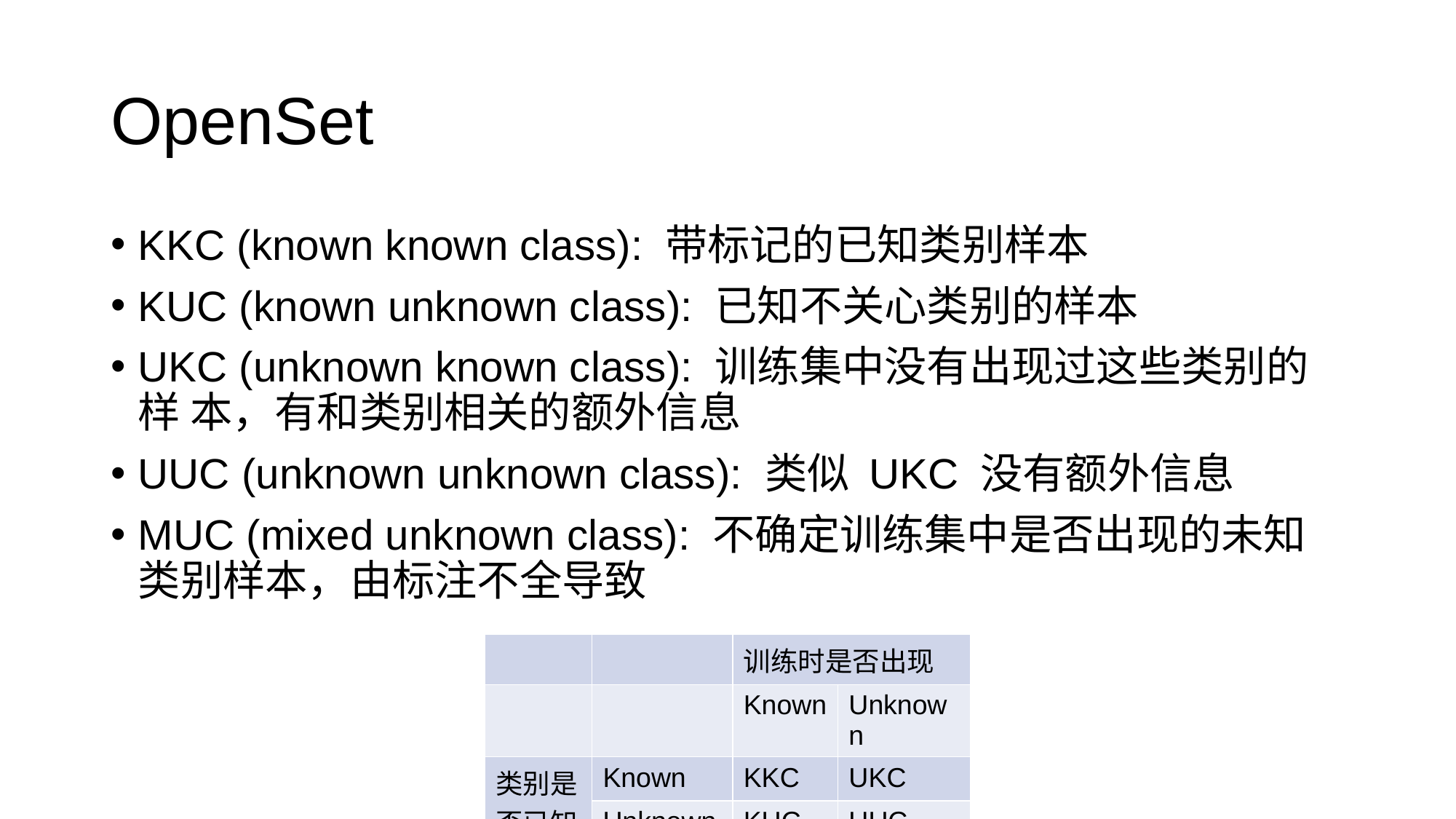

# OpenSet
KKC (known known class): 带标记的已知类别样本
KUC (known unknown class): 已知不关⼼类别的样本
UKC (unknown known class): 训练集中没有出现过这些类别的样 本，有和类别相关的额外信息
UUC (unknown unknown class): 类似 UKC 没有额外信息
MUC (mixed unknown class): 不确定训练集中是否出现的未知类别样本，由标注不全导致
|  |  | 训练时是否出现 |  |
| --- | --- | --- | --- |
|  |  | Known | Unknown |
| 类别是否已知 | Known | KKC | UKC |
|  | Unknown | KUC | UUC |